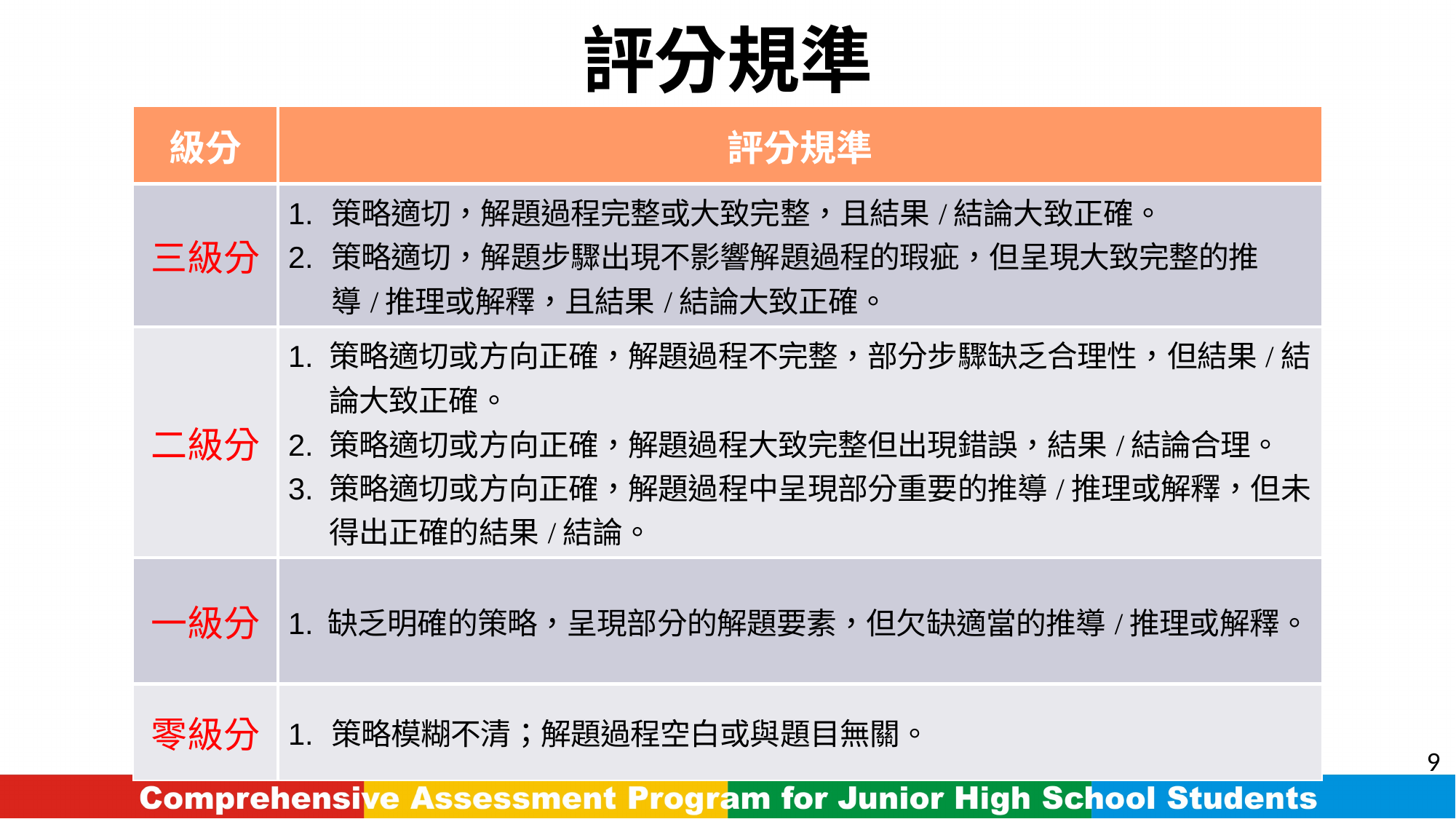

# 評分規準
| 級分 | 評分規準 |
| --- | --- |
| 三級分 | 策略適切，解題過程完整或大致完整，且結果/結論大致正確。 策略適切，解題步驟出現不影響解題過程的瑕疵，但呈現大致完整的推導/推理或解釋，且結果/結論大致正確。 |
| 二級分 | 策略適切或方向正確，解題過程不完整，部分步驟缺乏合理性，但結果/結論大致正確。 策略適切或方向正確，解題過程大致完整但出現錯誤，結果/結論合理。 策略適切或方向正確，解題過程中呈現部分重要的推導/推理或解釋，但未得出正確的結果/結論。 |
| 一級分 | 缺乏明確的策略，呈現部分的解題要素，但欠缺適當的推導/推理或解釋。 |
| 零級分 | 策略模糊不清；解題過程空白或與題目無關。 |
9